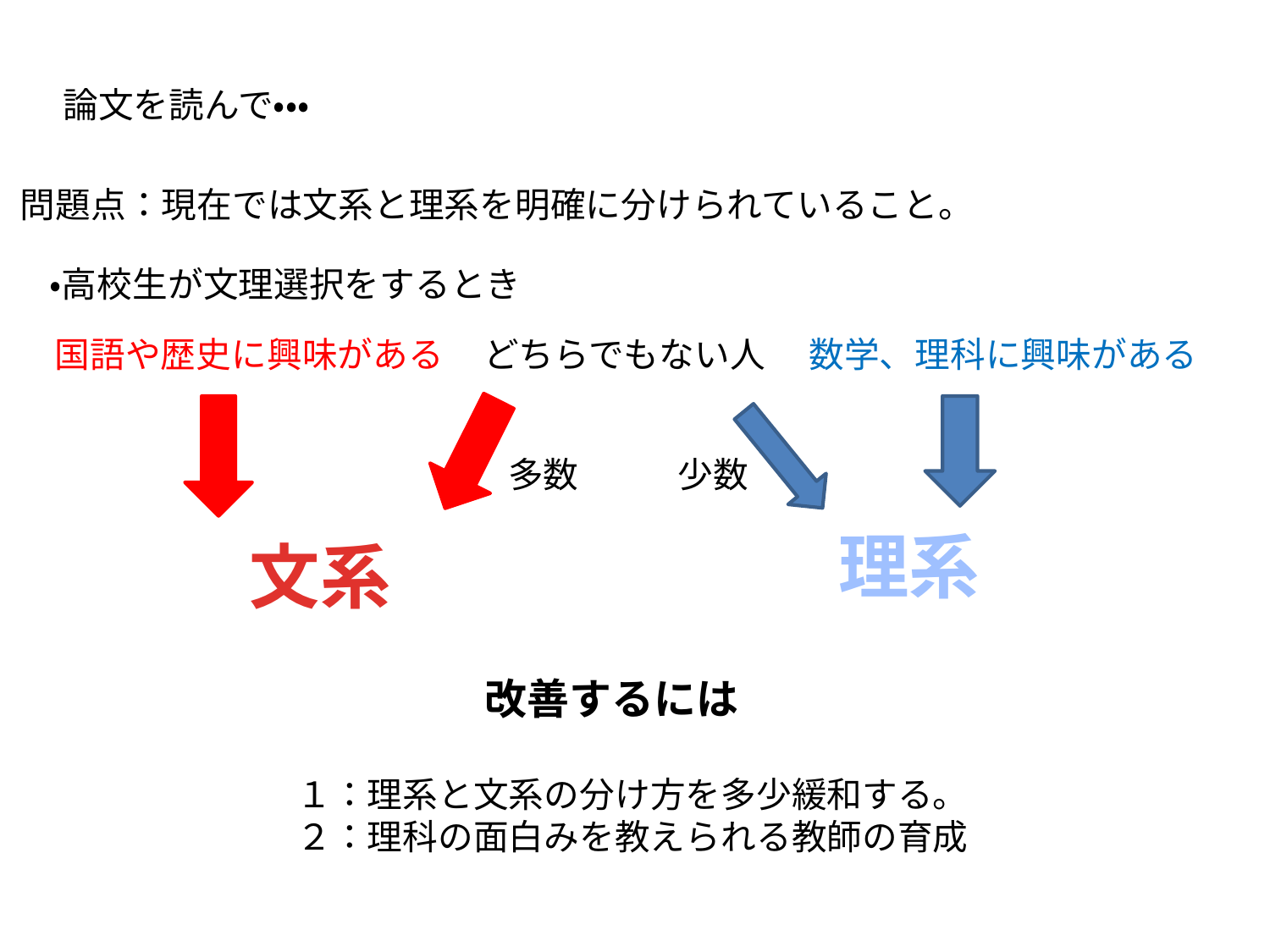

論文を読んで・・・
問題点：現在では文系と理系を明確に分けられていること。
・高校生が文理選択をするとき
国語や歴史に興味がある
どちらでもない人
数学、理科に興味がある

多数
少数
理系
文系
改善するには
１：理系と文系の分け方を多少緩和する。
２：理科の面白みを教えられる教師の育成